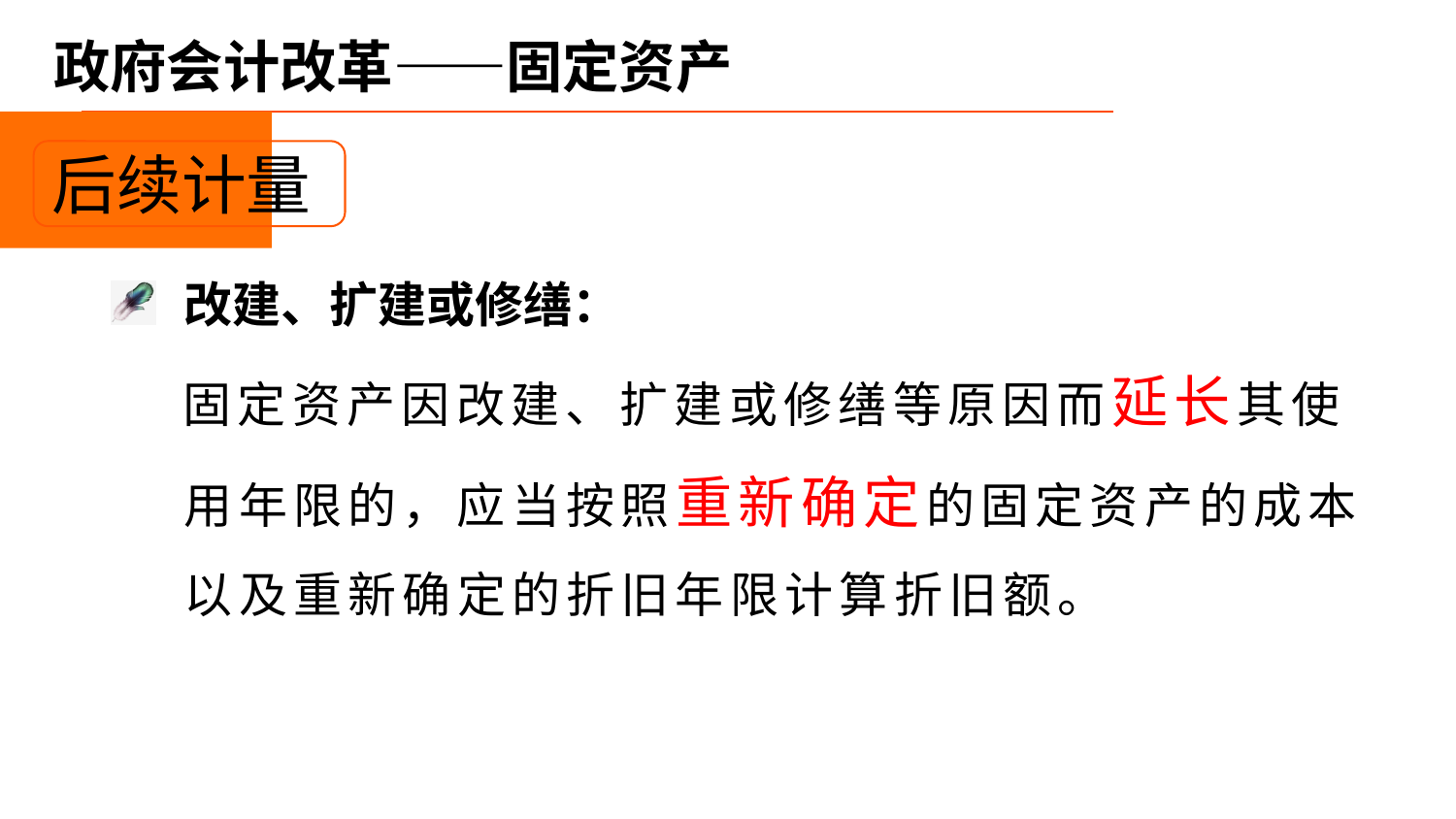

# 政府会计改革——固定资产

后续计量
改建、扩建或修缮：
固定资产因改建、扩建或修缮等原因而延长其使用年限的，应当按照重新确定的固定资产的成本以及重新确定的折旧年限计算折旧额。